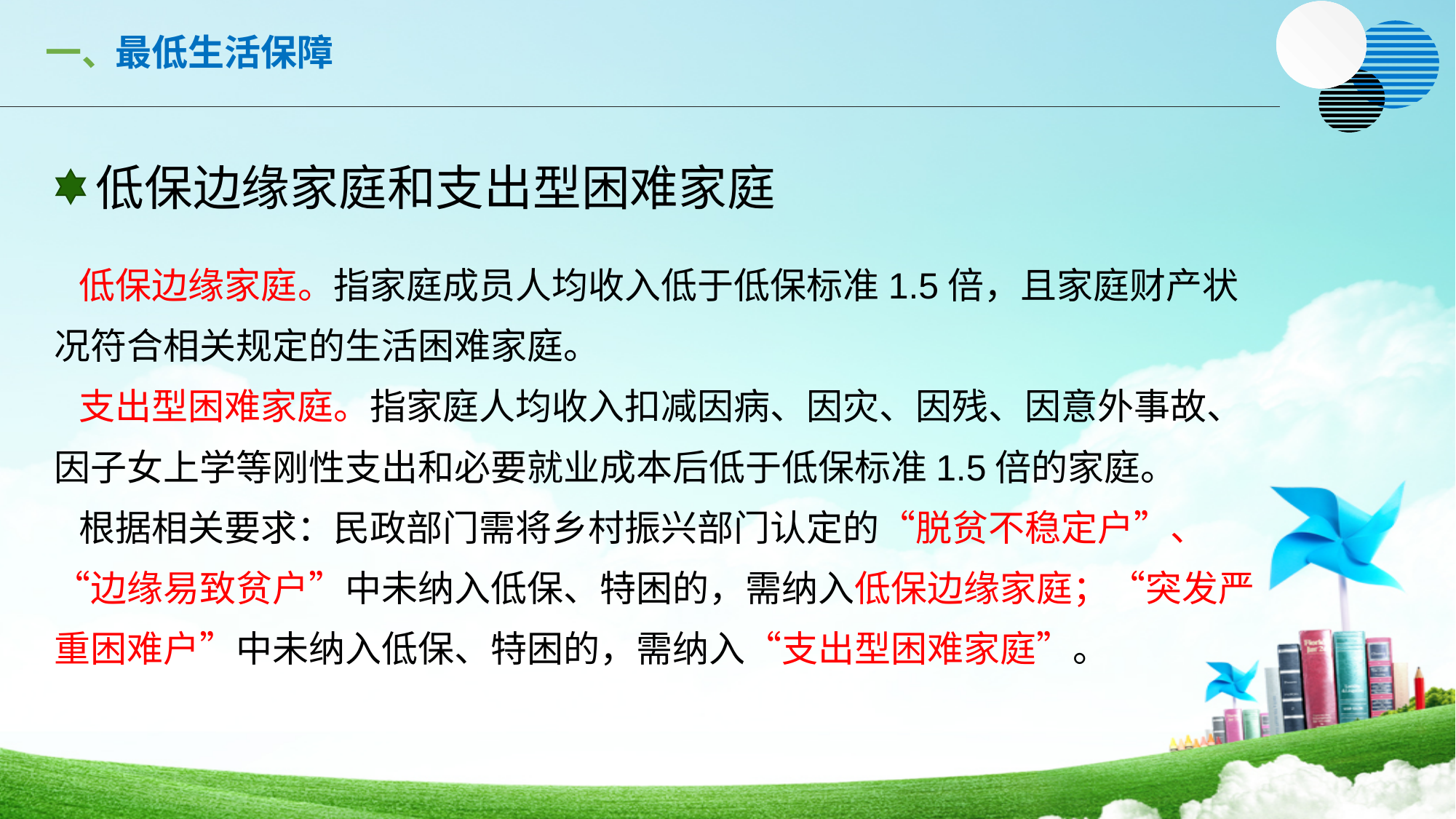

最低生活保障
一、
低保边缘家庭和支出型困难家庭

  低保边缘家庭。指家庭成员人均收入低于低保标准1.5倍，且家庭财产状况符合相关规定的生活困难家庭。
  支出型困难家庭。指家庭人均收入扣减因病、因灾、因残、因意外事故、因子女上学等刚性支出和必要就业成本后低于低保标准1.5倍的家庭。
  根据相关要求：民政部门需将乡村振兴部门认定的“脱贫不稳定户”、“边缘易致贫户”中未纳入低保、特困的，需纳入低保边缘家庭；“突发严重困难户”中未纳入低保、特困的，需纳入“支出型困难家庭”。